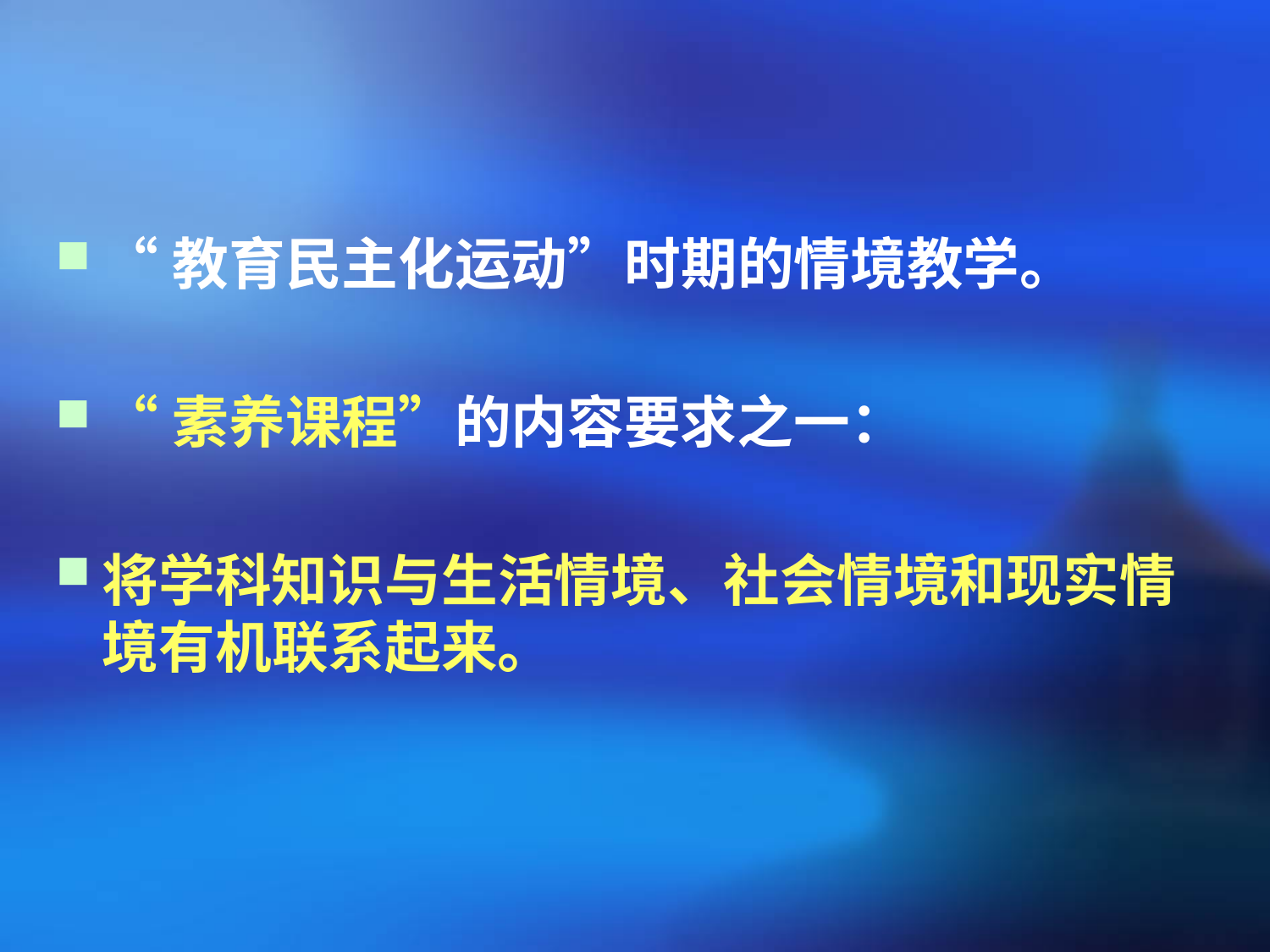

#
“教育民主化运动”时期的情境教学。

“素养课程”的内容要求之一：

将学科知识与生活情境、社会情境和现实情境有机联系起来。